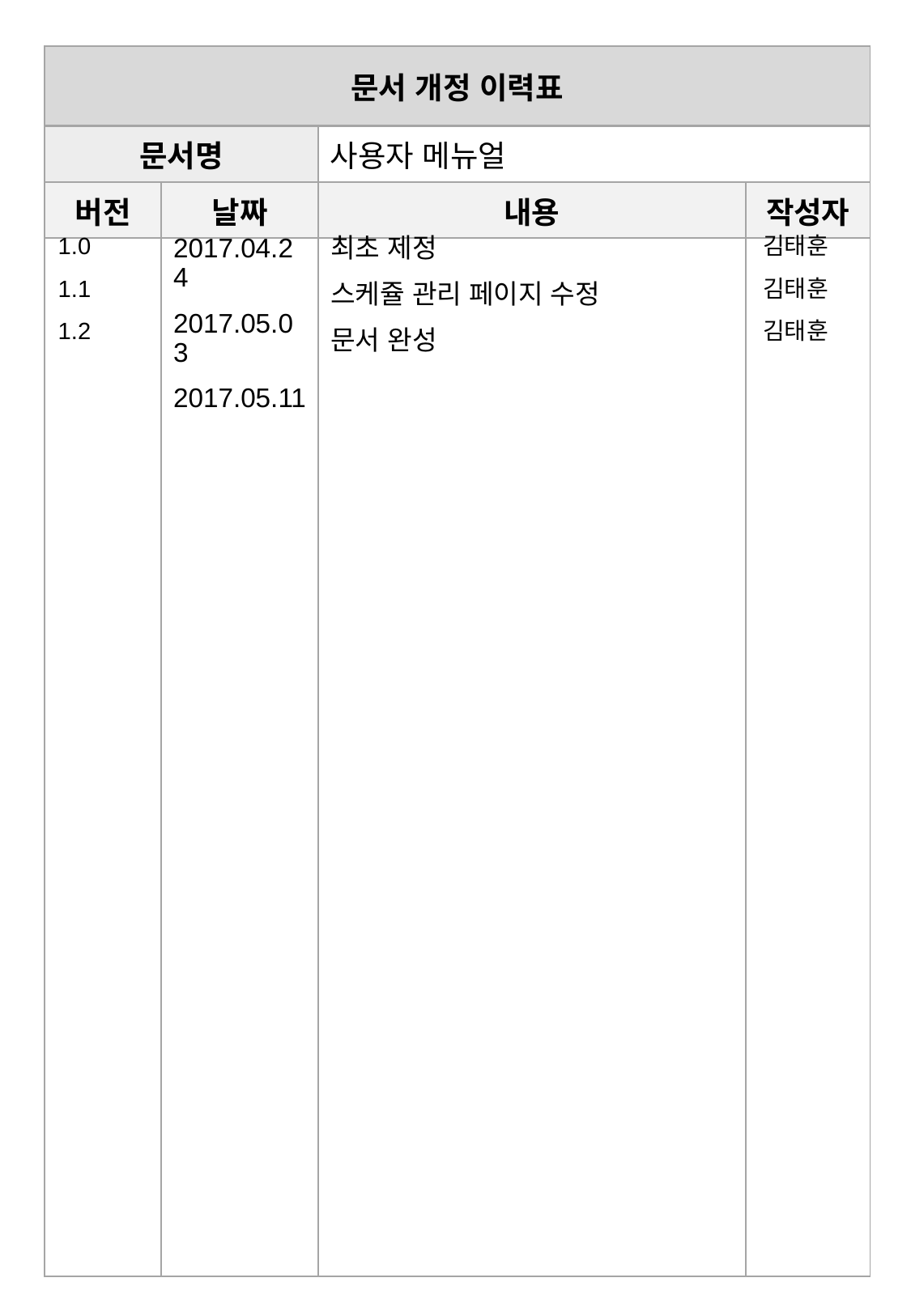

1.0
1.1
1.2
2017.04.24
2017.05.03
2017.05.11
최초 제정
스케쥴 관리 페이지 수정
문서 완성
김태훈
김태훈
김태훈